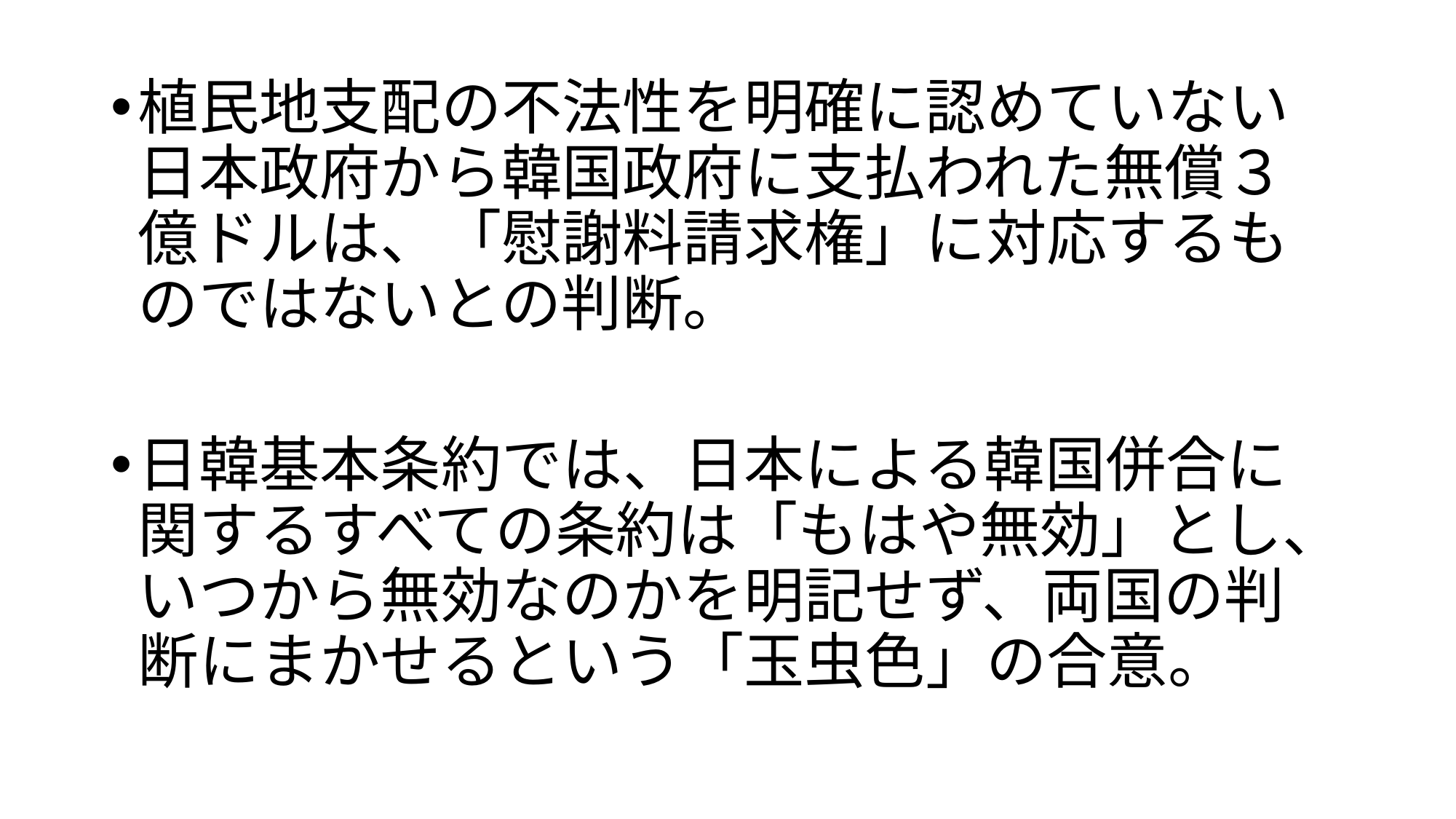

植民地支配の不法性を明確に認めていない日本政府から韓国政府に支払われた無償３億ドルは、「慰謝料請求権」に対応するものではないとの判断。

日韓基本条約では、日本による韓国併合に関するすべての条約は「もはや無効」とし、いつから無効なのかを明記せず、両国の判断にまかせるという「玉虫色」の合意。